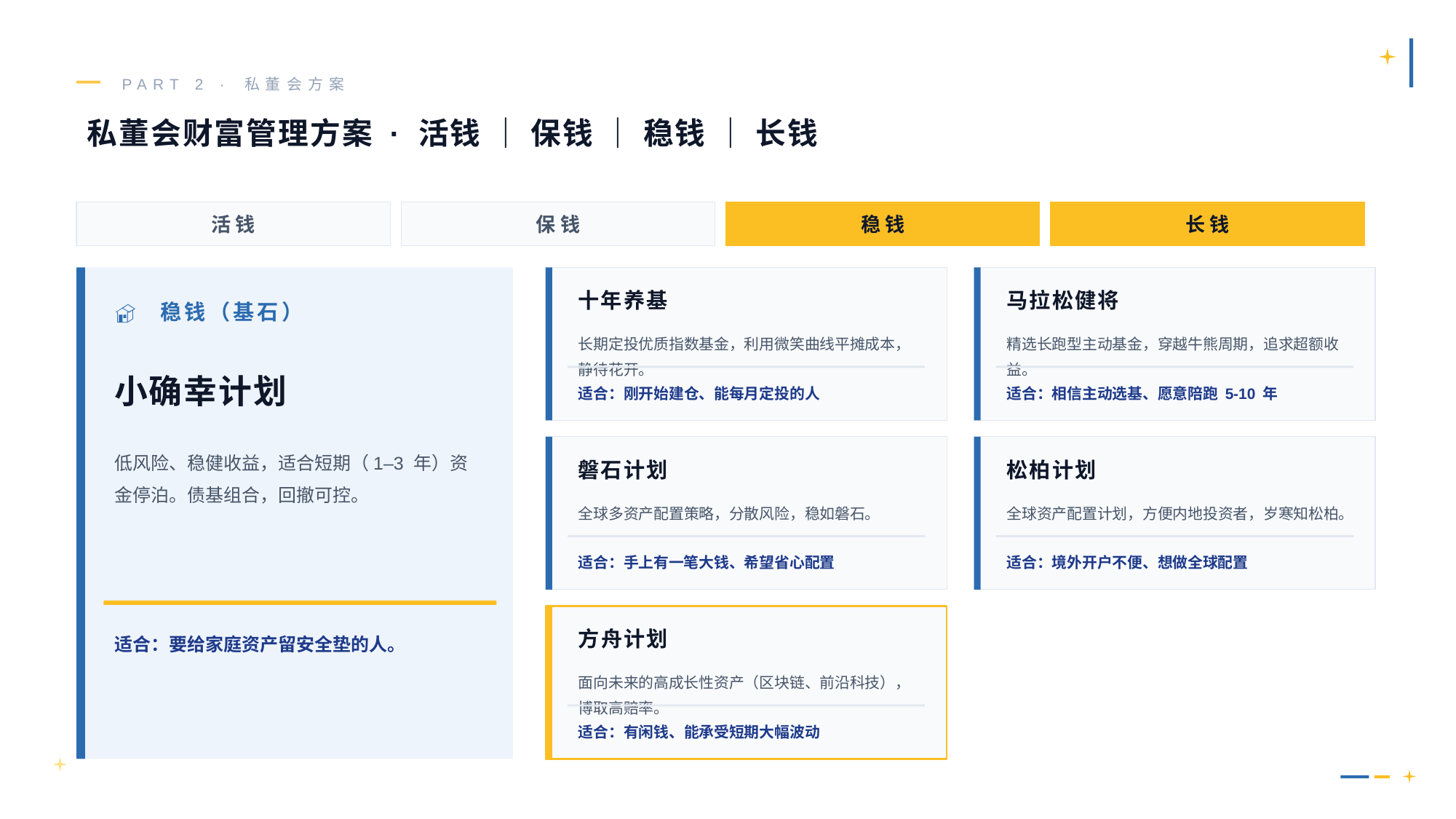

PART 2 · 私董会方案

私董会财富管理方案 · 活钱 ｜ 保钱 ｜ 稳钱 ｜ 长钱

活钱

保钱

稳钱

长钱

十年养基
马拉松健将
🏠  稳钱（基石）
长期定投优质指数基金，利用微笑曲线平摊成本，静待花开。
精选长跑型主动基金，穿越牛熊周期，追求超额收益。
小确幸计划

适合：刚开始建仓、能每月定投的人
适合：相信主动选基、愿意陪跑 5-10 年
低风险、稳健收益，适合短期（1–3 年）资金停泊。债基组合，回撤可控。

磐石计划
松柏计划
全球多资产配置策略，分散风险，稳如磐石。
全球资产配置计划，方便内地投资者，岁寒知松柏。

适合：手上有一笔大钱、希望省心配置
适合：境外开户不便、想做全球配置

适合：要给家庭资产留安全垫的人。
方舟计划
面向未来的高成长性资产（区块链、前沿科技），博取高赔率。

适合：有闲钱、能承受短期大幅波动